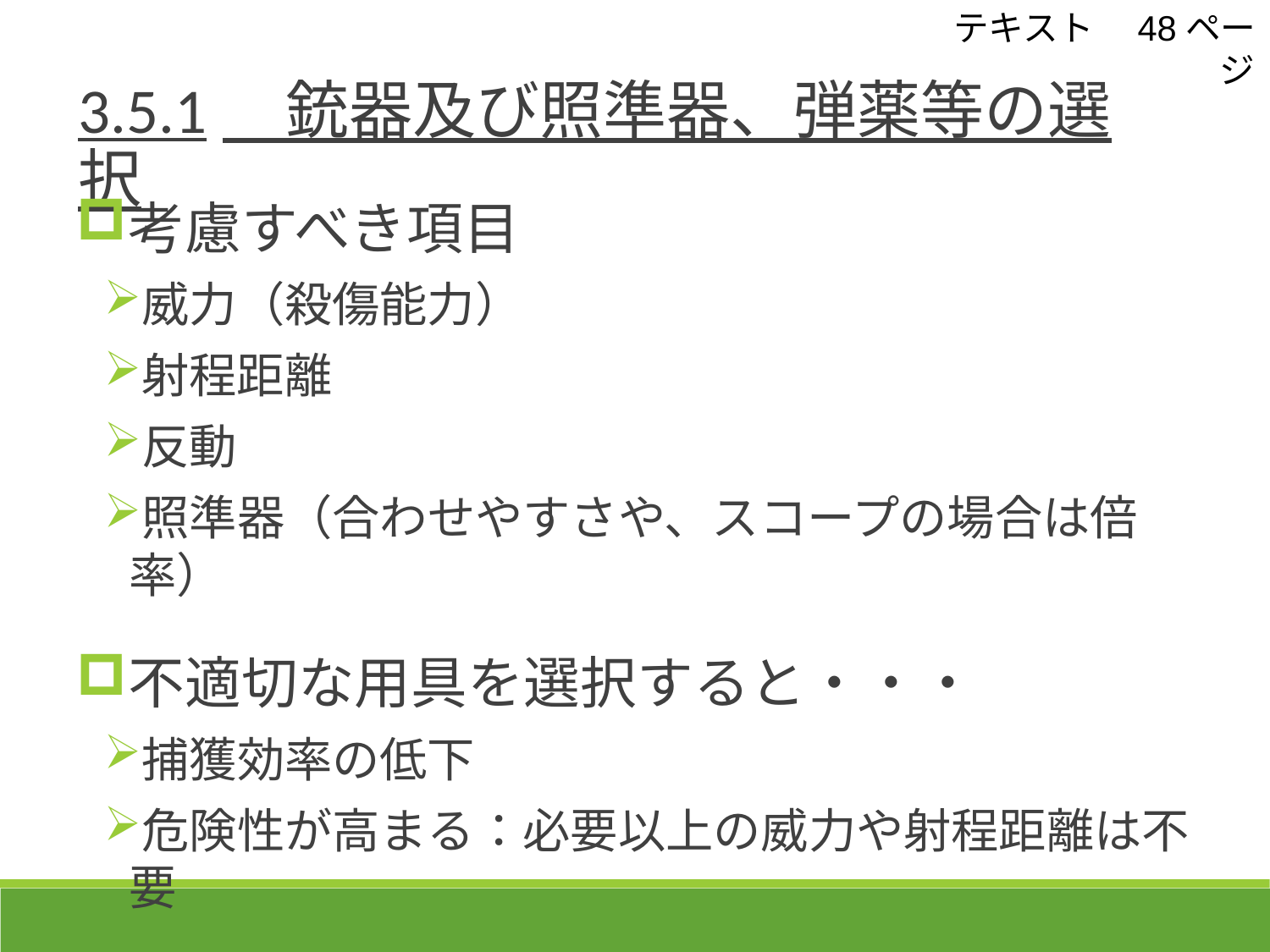

テキスト　48ページ
3.5.1　銃器及び照準器、弾薬等の選択
考慮すべき項目
威力（殺傷能力）
射程距離
反動
照準器（合わせやすさや、スコープの場合は倍率）

不適切な用具を選択すると・・・
捕獲効率の低下
危険性が高まる：必要以上の威力や射程距離は不要